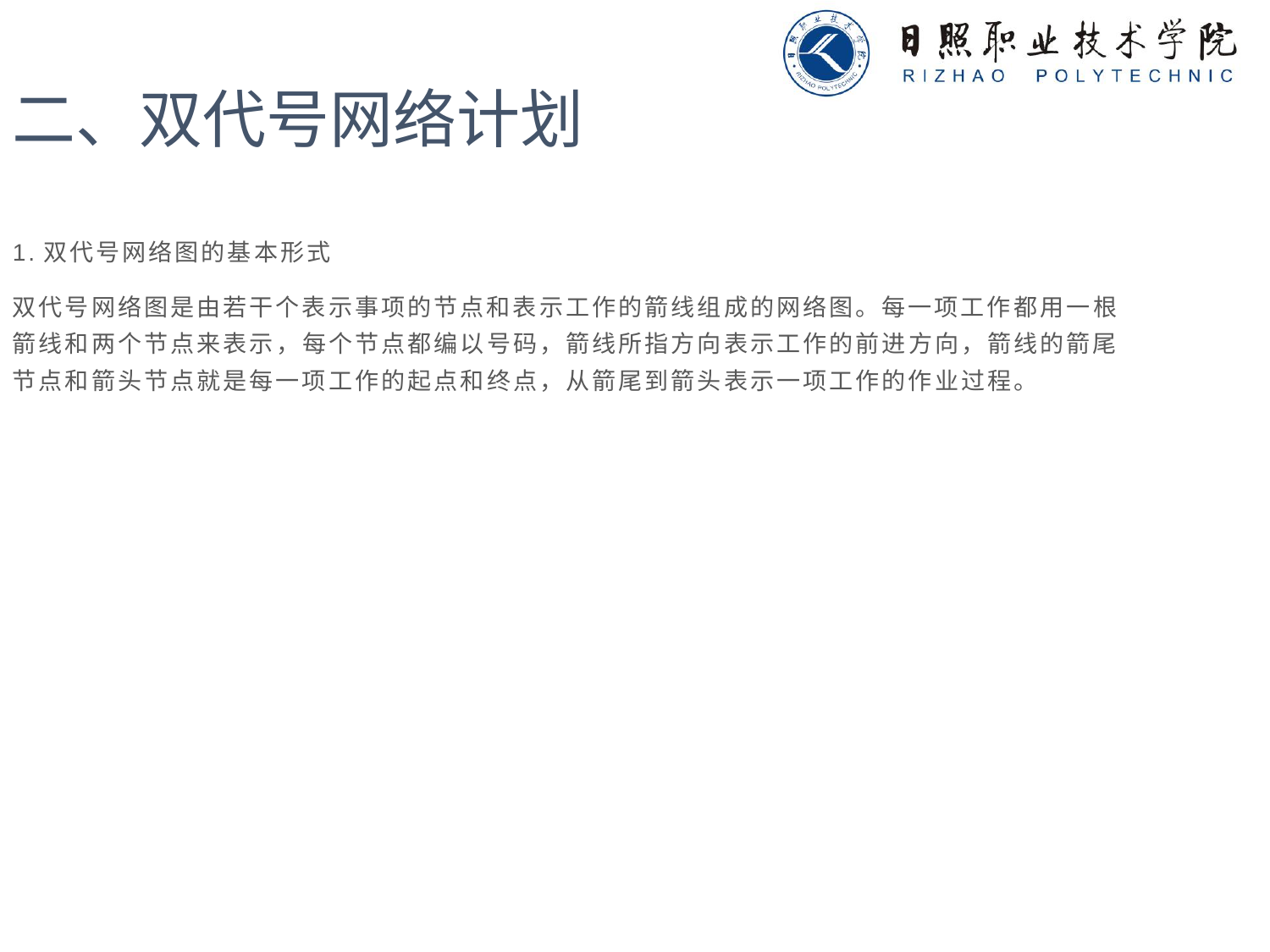

二、双代号网络计划
1.双代号网络图的基本形式
双代号网络图是由若干个表示事项的节点和表示工作的箭线组成的网络图。每一项工作都用一根箭线和两个节点来表示，每个节点都编以号码，箭线所指方向表示工作的前进方向，箭线的箭尾节点和箭头节点就是每一项工作的起点和终点，从箭尾到箭头表示一项工作的作业过程。